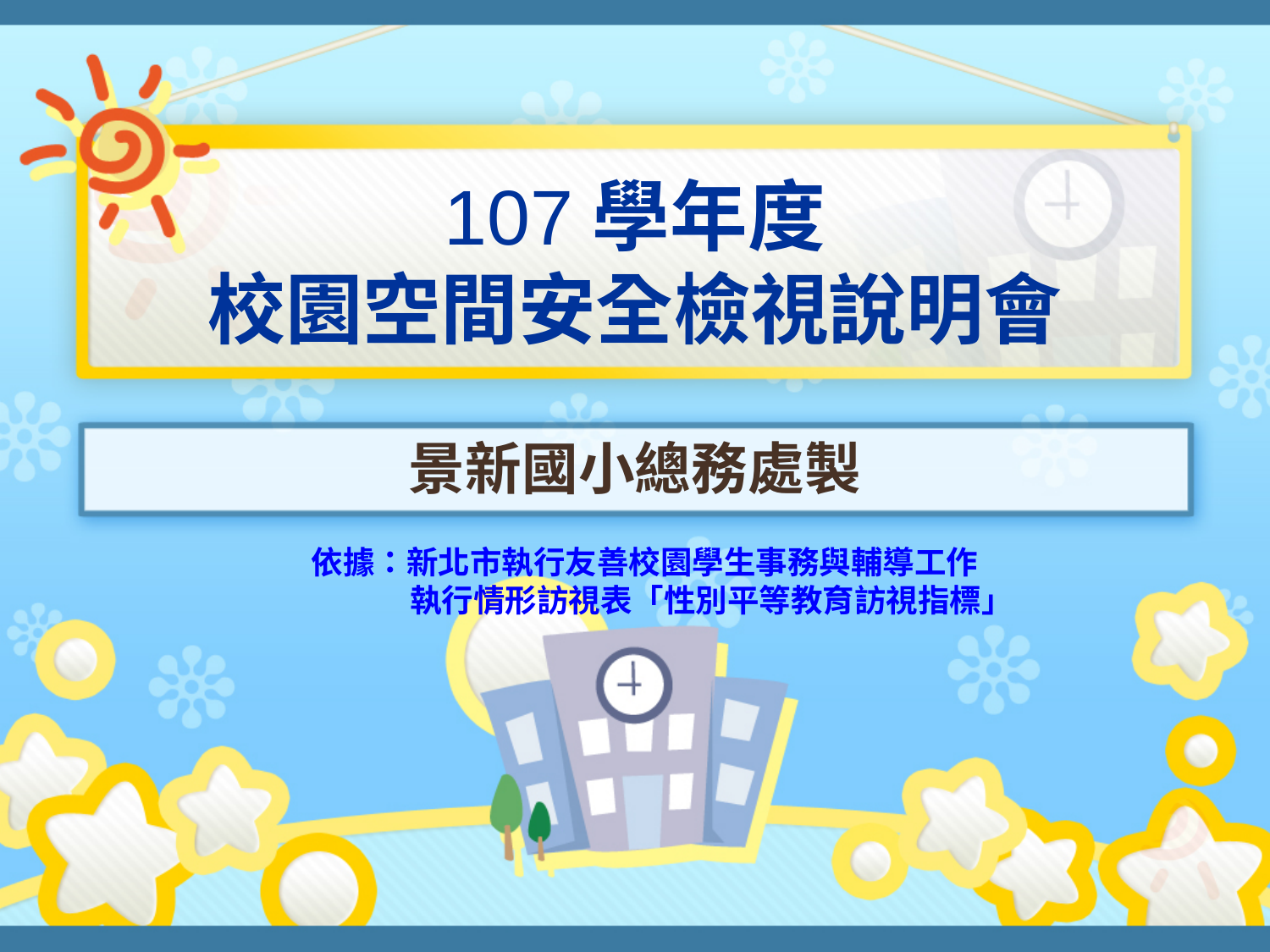

# 107學年度 校園空間安全檢視說明會
景新國小總務處製
依據：新北市執行友善校園學生事務與輔導工作
執行情形訪視表「性別平等教育訪視指標」